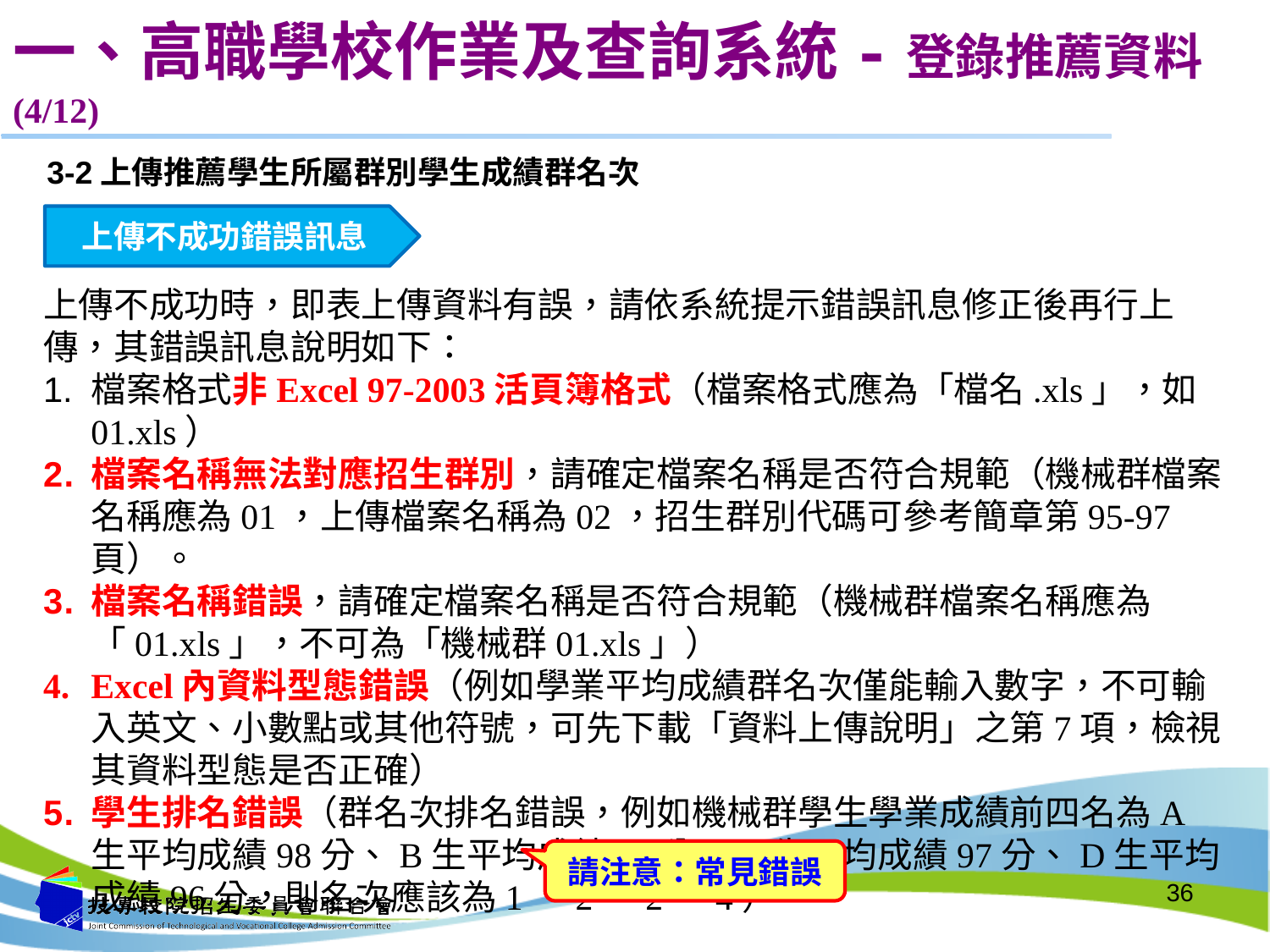

# 一、高職學校作業及查詢系統-登錄推薦資料(4/12)
3-2上傳推薦學生所屬群別學生成績群名次
上傳不成功錯誤訊息
上傳不成功時，即表上傳資料有誤，請依系統提示錯誤訊息修正後再行上傳，其錯誤訊息說明如下：
檔案格式非Excel 97-2003活頁簿格式（檔案格式應為「檔名.xls」，如01.xls）
檔案名稱無法對應招生群別，請確定檔案名稱是否符合規範（機械群檔案名稱應為01，上傳檔案名稱為02，招生群別代碼可參考簡章第95-97頁）。
檔案名稱錯誤，請確定檔案名稱是否符合規範（機械群檔案名稱應為「01.xls」，不可為「機械群01.xls」）
Excel內資料型態錯誤（例如學業平均成績群名次僅能輸入數字，不可輸入英文、小數點或其他符號，可先下載「資料上傳說明」之第7項，檢視其資料型態是否正確）
學生排名錯誤（群名次排名錯誤，例如機械群學生學業成績前四名為A生平均成績98分、B生平均成績97分、C生平均成績97分、D生平均成績96分，則名次應該為1、2、2、4）

請注意：常見錯誤
36